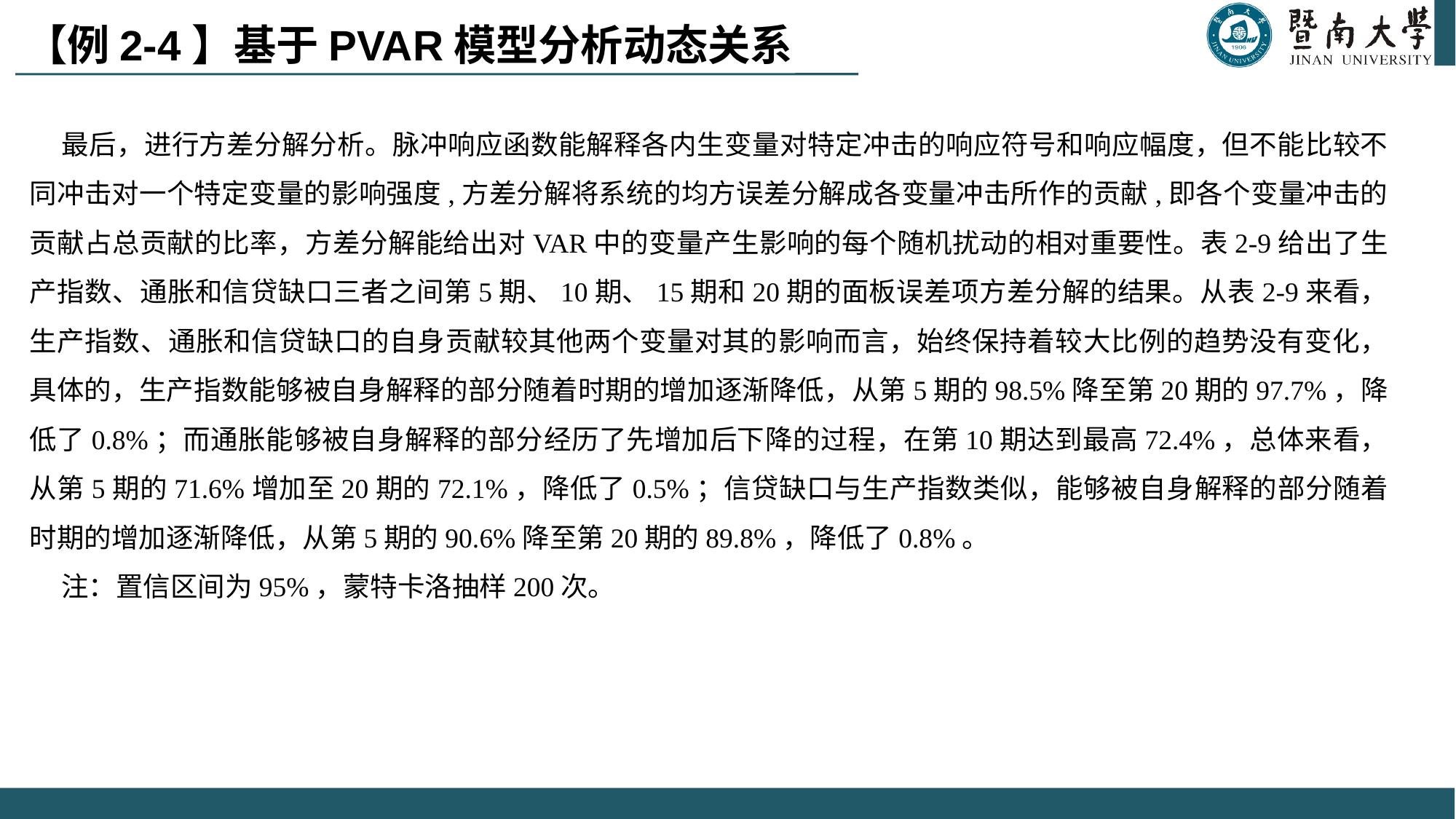

【例2-4】基于PVAR模型分析动态关系

最后，进行方差分解分析。脉冲响应函数能解释各内生变量对特定冲击的响应符号和响应幅度，但不能比较不同冲击对一个特定变量的影响强度,方差分解将系统的均方误差分解成各变量冲击所作的贡献,即各个变量冲击的贡献占总贡献的比率，方差分解能给出对VAR中的变量产生影响的每个随机扰动的相对重要性。表2-9给出了生产指数、通胀和信贷缺口三者之间第5期、10期、15期和20期的面板误差项方差分解的结果。从表2-9来看，生产指数、通胀和信贷缺口的自身贡献较其他两个变量对其的影响而言，始终保持着较大比例的趋势没有变化，具体的，生产指数能够被自身解释的部分随着时期的增加逐渐降低，从第5期的98.5%降至第20期的97.7%，降低了0.8%；而通胀能够被自身解释的部分经历了先增加后下降的过程，在第10期达到最高72.4%，总体来看，从第5期的71.6%增加至20期的72.1%，降低了0.5%；信贷缺口与生产指数类似，能够被自身解释的部分随着时期的增加逐渐降低，从第5期的90.6%降至第20期的89.8%，降低了0.8%。
注：置信区间为95%，蒙特卡洛抽样200次。